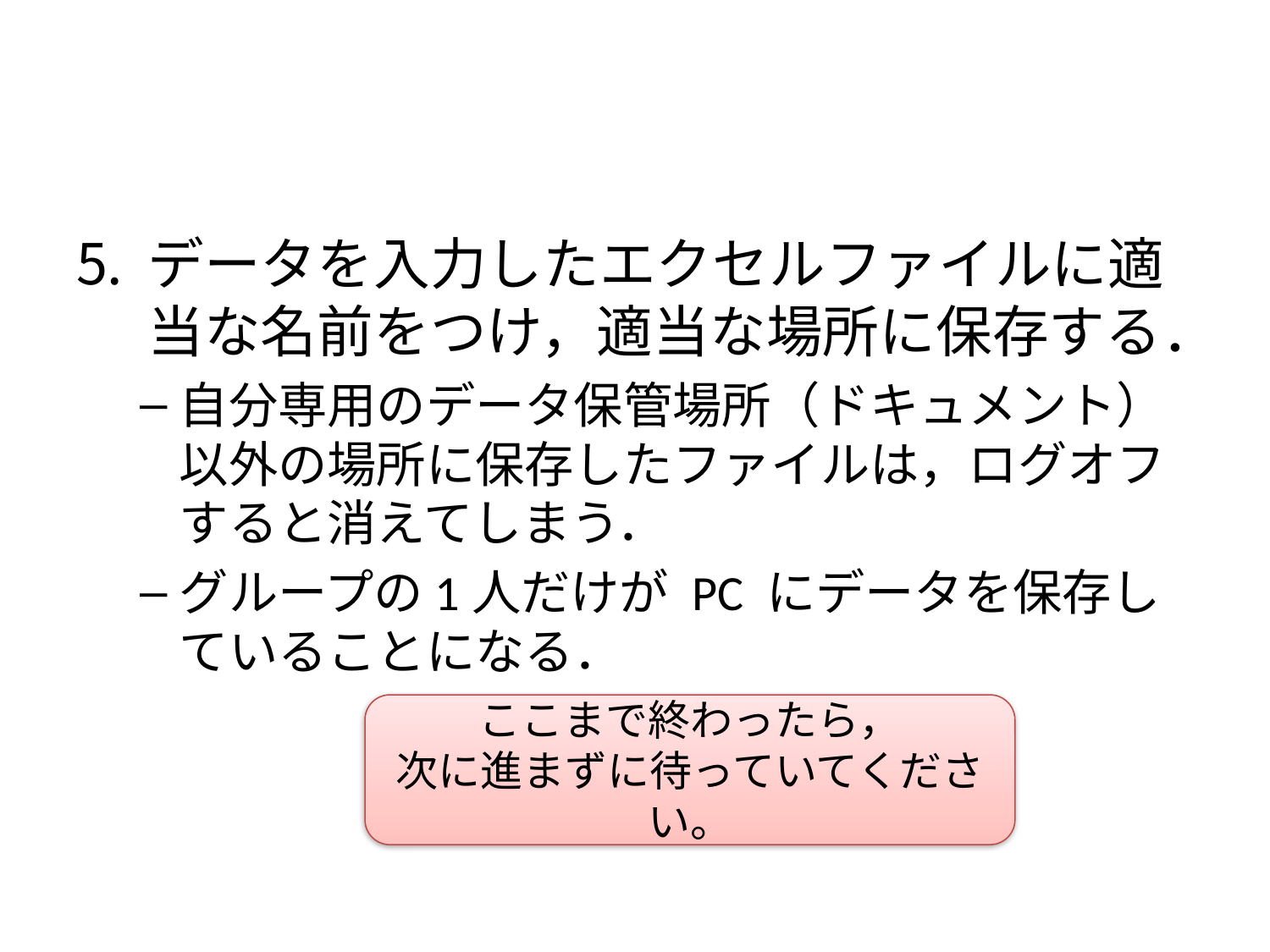

#
データを入力したエクセルファイルに適当な名前をつけ，適当な場所に保存する．
自分専用のデータ保管場所（ドキュメント）以外の場所に保存したファイルは，ログオフすると消えてしまう．
グループの1人だけが PC にデータを保存していることになる．
ここまで終わったら，
次に進まずに待っていてください。